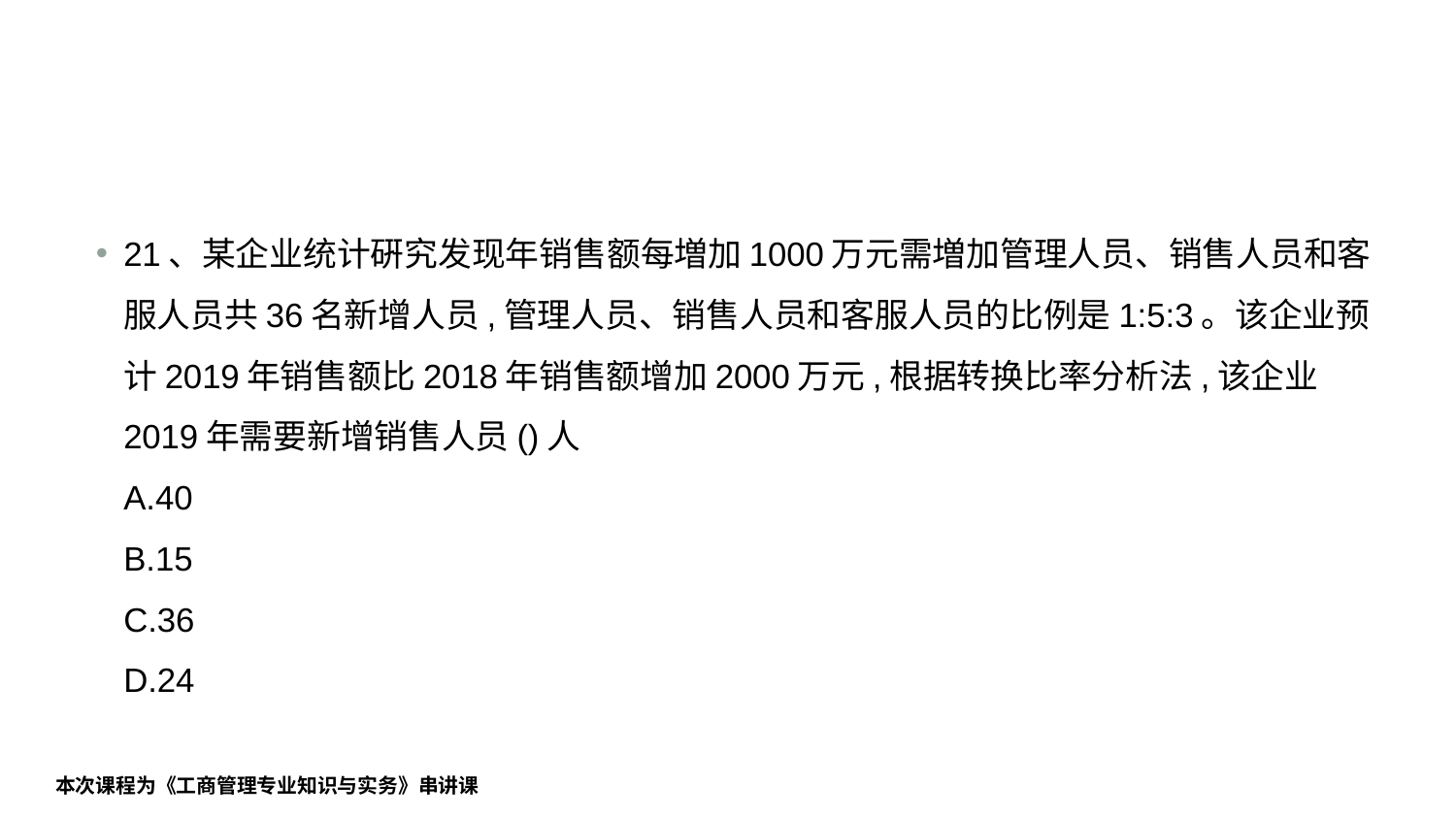

#

21、某企业统计硏究发现年销售额每増加1000万元需増加管理人员、销售人员和客服人员共36名新增人员,管理人员、销售人员和客服人员的比例是1:5:3。该企业预计2019年销售额比2018年销售额增加2000万元,根据转换比率分析法,该企业2019年需要新增销售人员()人
A.40
B.15
C.36
D.24